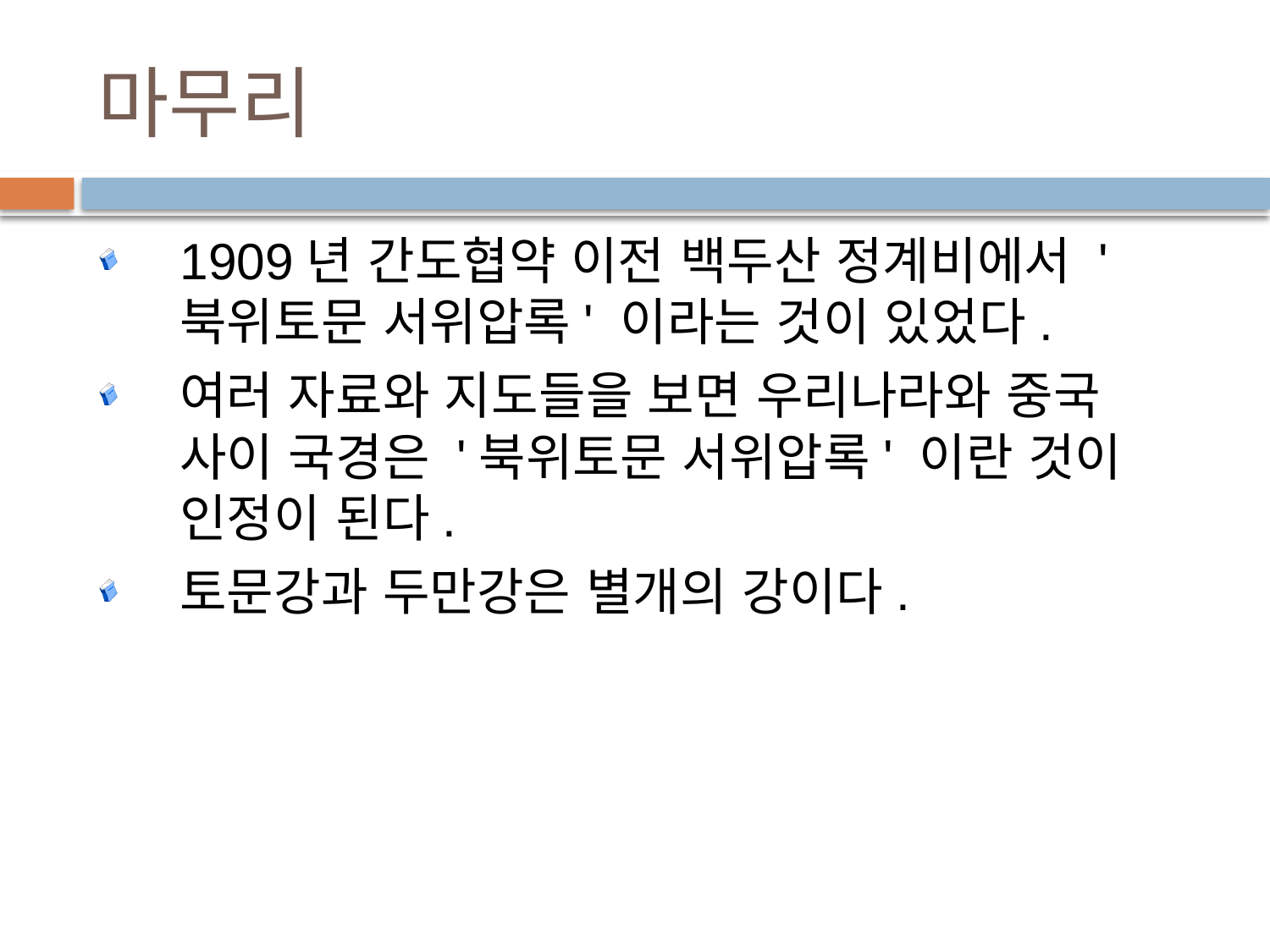

# 마무리
1909년 간도협약 이전 백두산 정계비에서 '북위토문 서위압록' 이라는 것이 있었다.
여러 자료와 지도들을 보면 우리나라와 중국 사이 국경은 '북위토문 서위압록' 이란 것이 인정이 된다.
토문강과 두만강은 별개의 강이다.